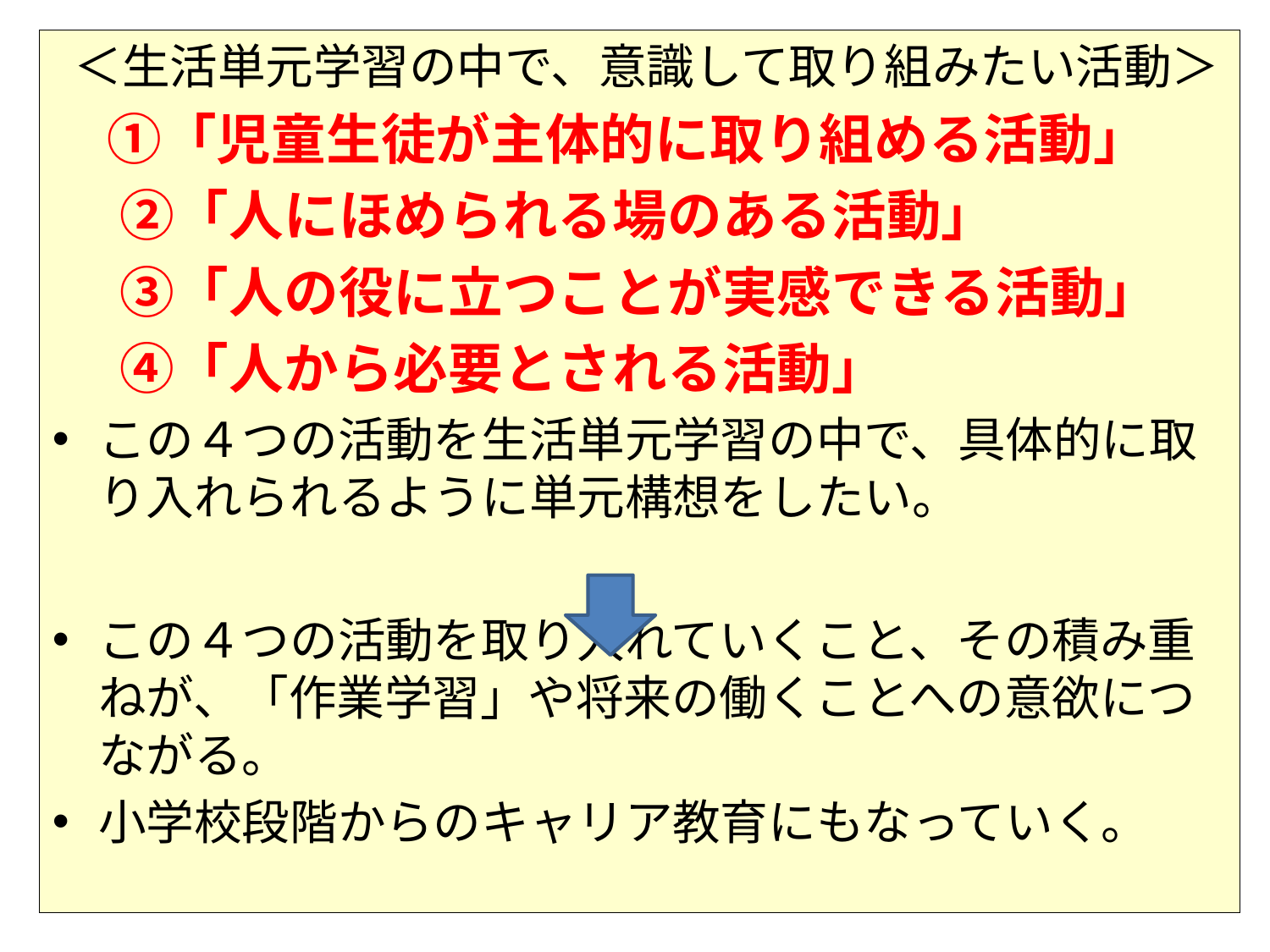

＜生活単元学習の中で、意識して取り組みたい活動＞
　①「児童生徒が主体的に取り組める活動」
　 ②「人にほめられる場のある活動」
　 ③「人の役に立つことが実感できる活動」
　 ④「人から必要とされる活動」
この４つの活動を生活単元学習の中で、具体的に取り入れられるように単元構想をしたい。

この４つの活動を取り入れていくこと、その積み重ねが、「作業学習」や将来の働くことへの意欲につながる。
小学校段階からのキャリア教育にもなっていく。